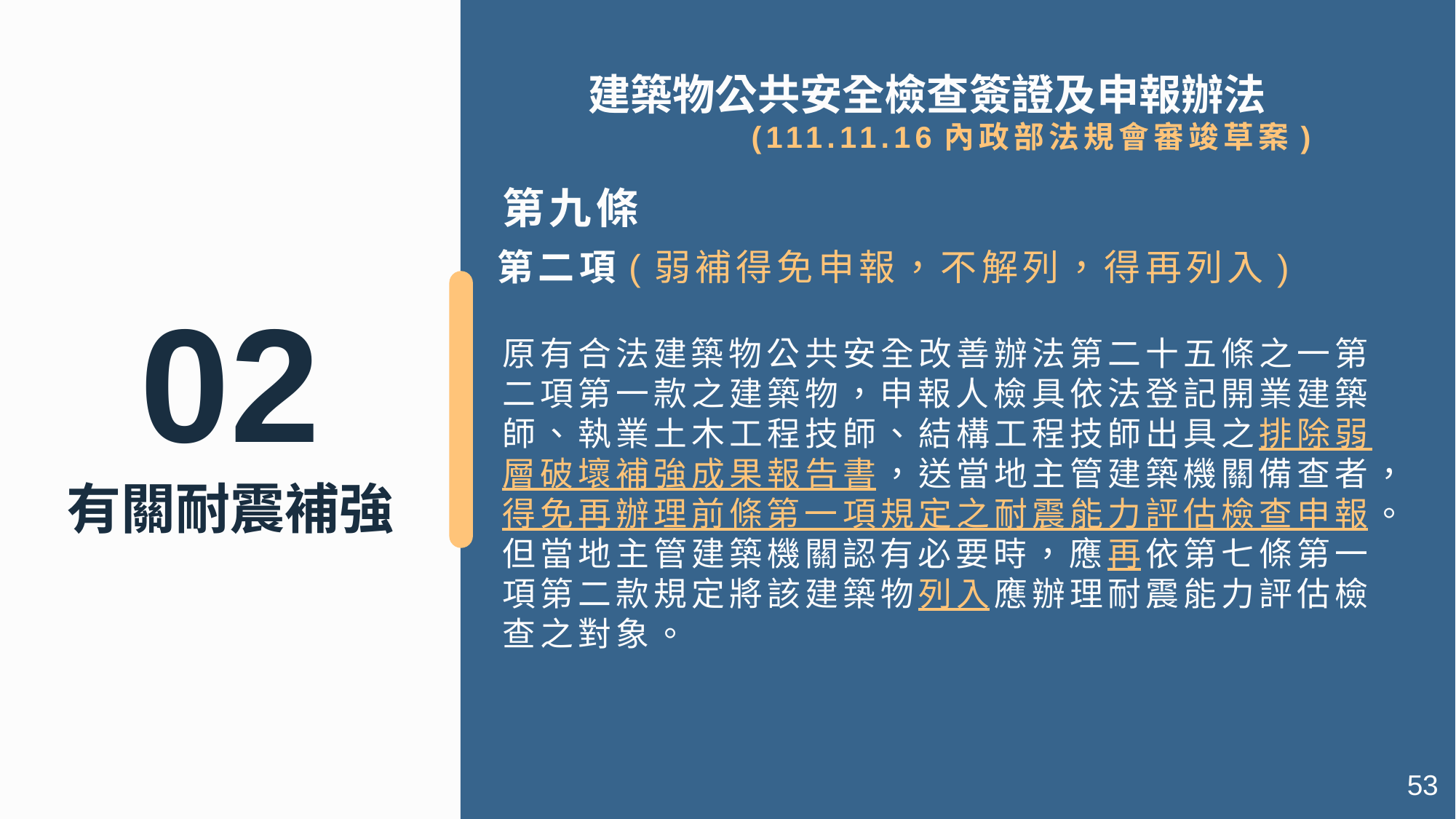

建築物公共安全檢查簽證及申報辦法
 (111.11.16內政部法規會審竣草案)
第九條
第二項(弱補得免申報，不解列，得再列入)
02
有關耐震補強
原有合法建築物公共安全改善辦法第二十五條之一第二項第一款之建築物，申報人檢具依法登記開業建築師、執業土木工程技師、結構工程技師出具之排除弱層破壞補強成果報告書，送當地主管建築機關備查者，得免再辦理前條第一項規定之耐震能力評估檢查申報。但當地主管建築機關認有必要時，應再依第七條第一項第二款規定將該建築物列入應辦理耐震能力評估檢查之對象。
53